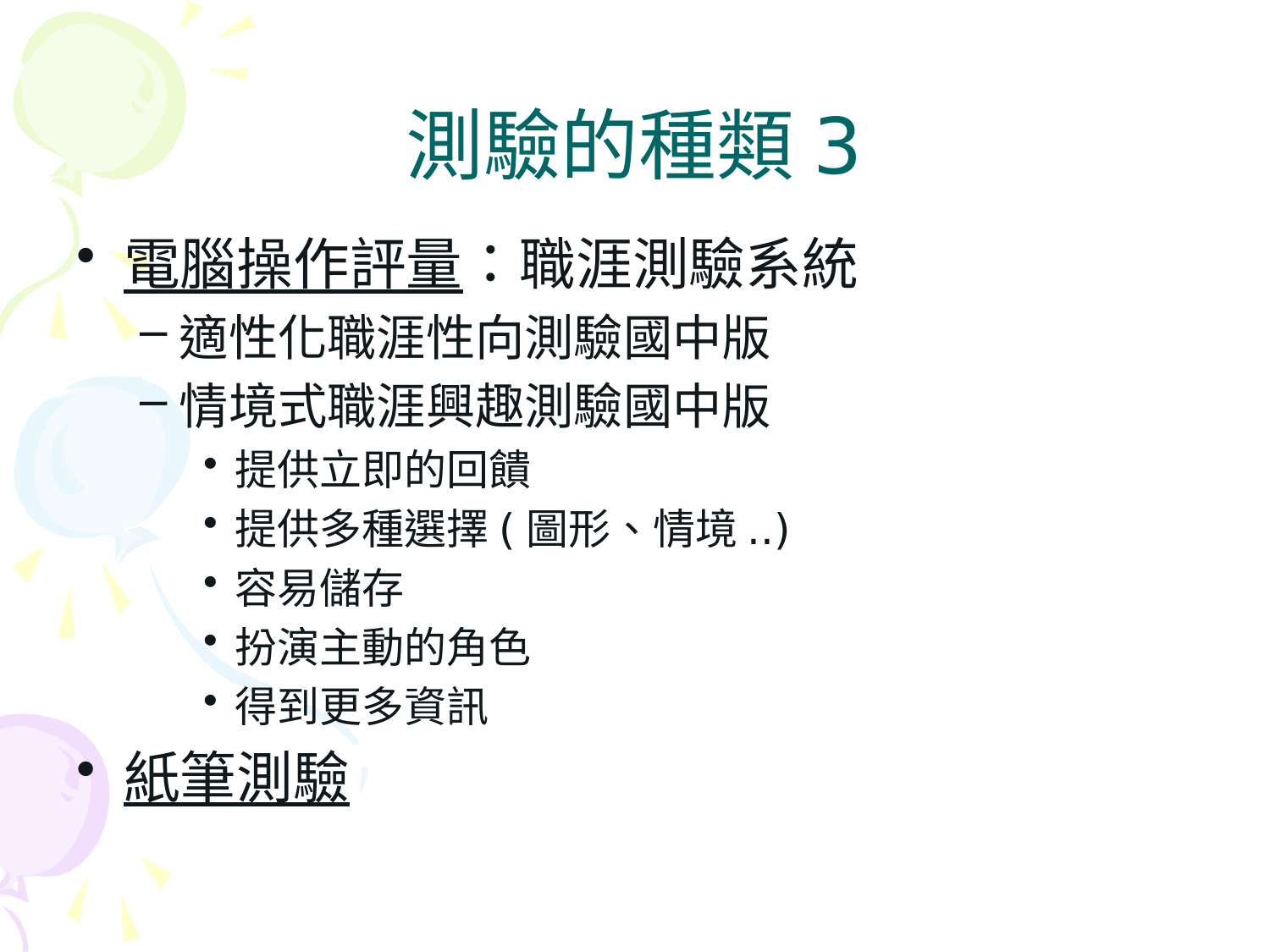

# 測驗的種類3
電腦操作評量：職涯測驗系統
適性化職涯性向測驗國中版
情境式職涯興趣測驗國中版
提供立即的回饋
提供多種選擇(圖形、情境..)
容易儲存
扮演主動的角色
得到更多資訊
紙筆測驗